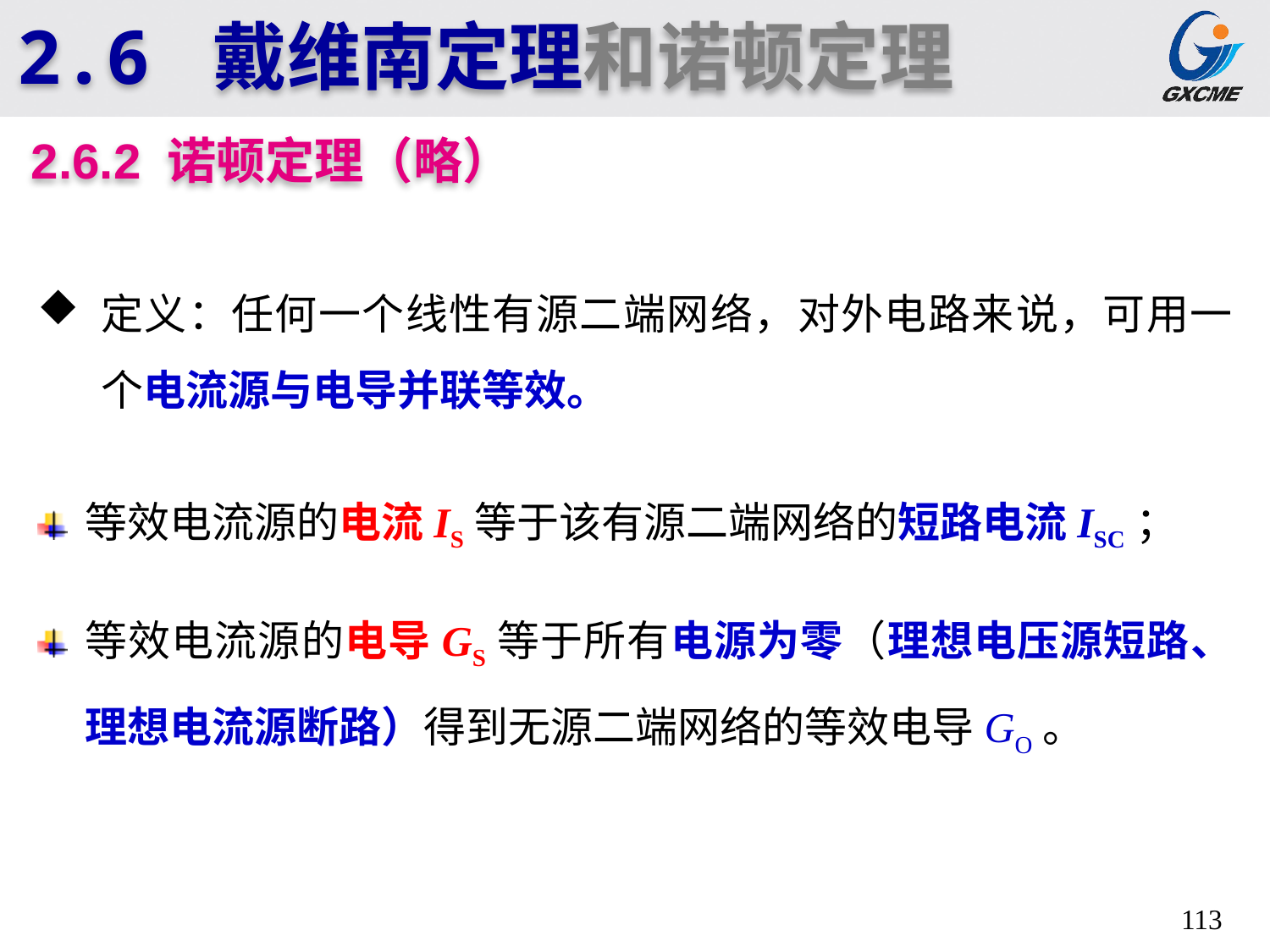

2.6 戴维南定理和诺顿定理
2.6.2 诺顿定理（略）
定义：任何一个线性有源二端网络，对外电路来说，可用一个电流源与电导并联等效。
等效电流源的电流IS等于该有源二端网络的短路电流ISC；
等效电流源的电导GS等于所有电源为零（理想电压源短路、理想电流源断路）得到无源二端网络的等效电导GO。
113